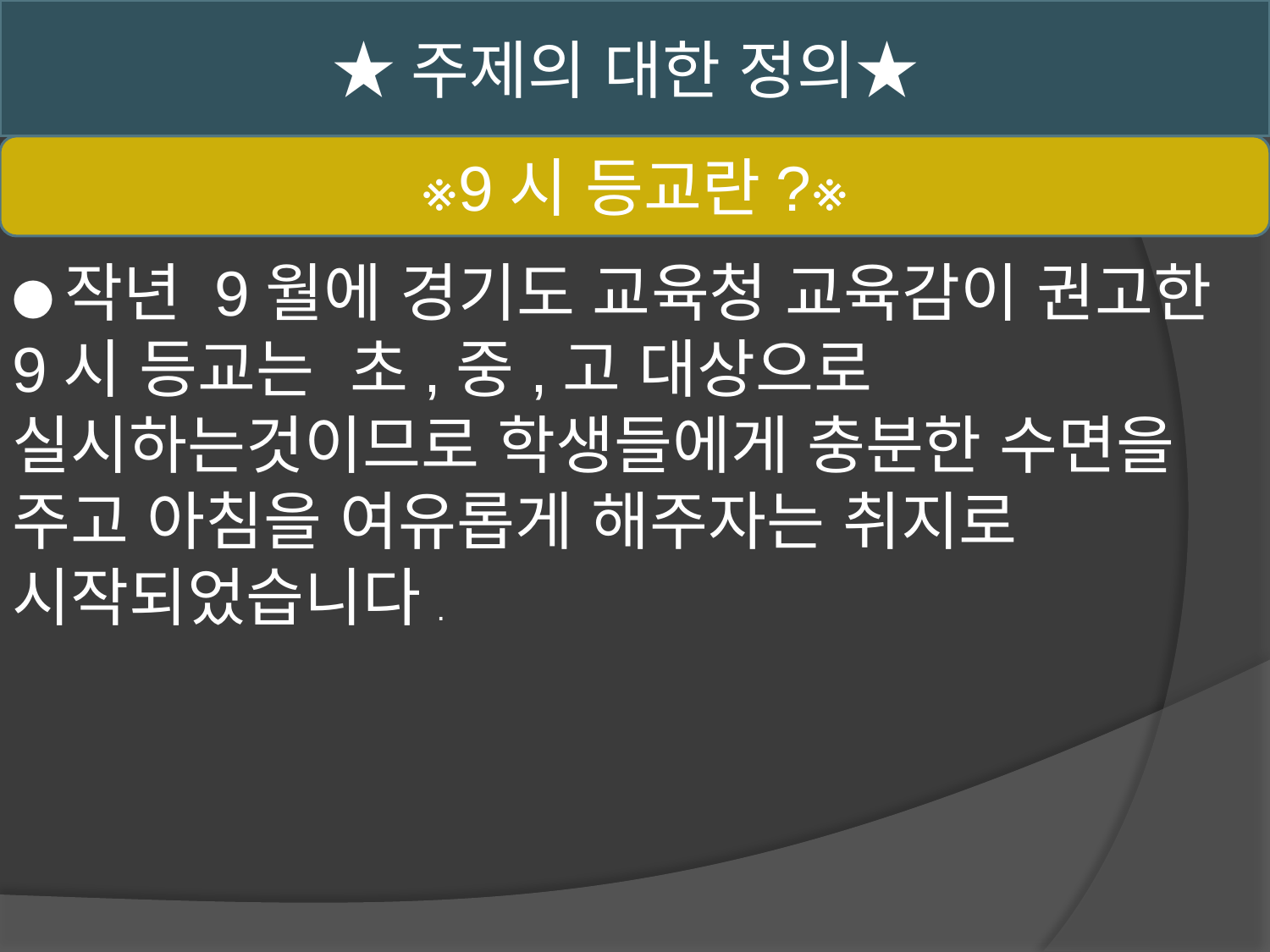

★주제의 대한 정의★
※9시 등교란?※
●작년 9월에 경기도 교육청 교육감이 권고한 9시 등교는  초,중,고 대상으로 실시하는것이므로 학생들에게 충분한 수면을 주고 아침을 여유롭게 해주자는 취지로 시작되었습니다.